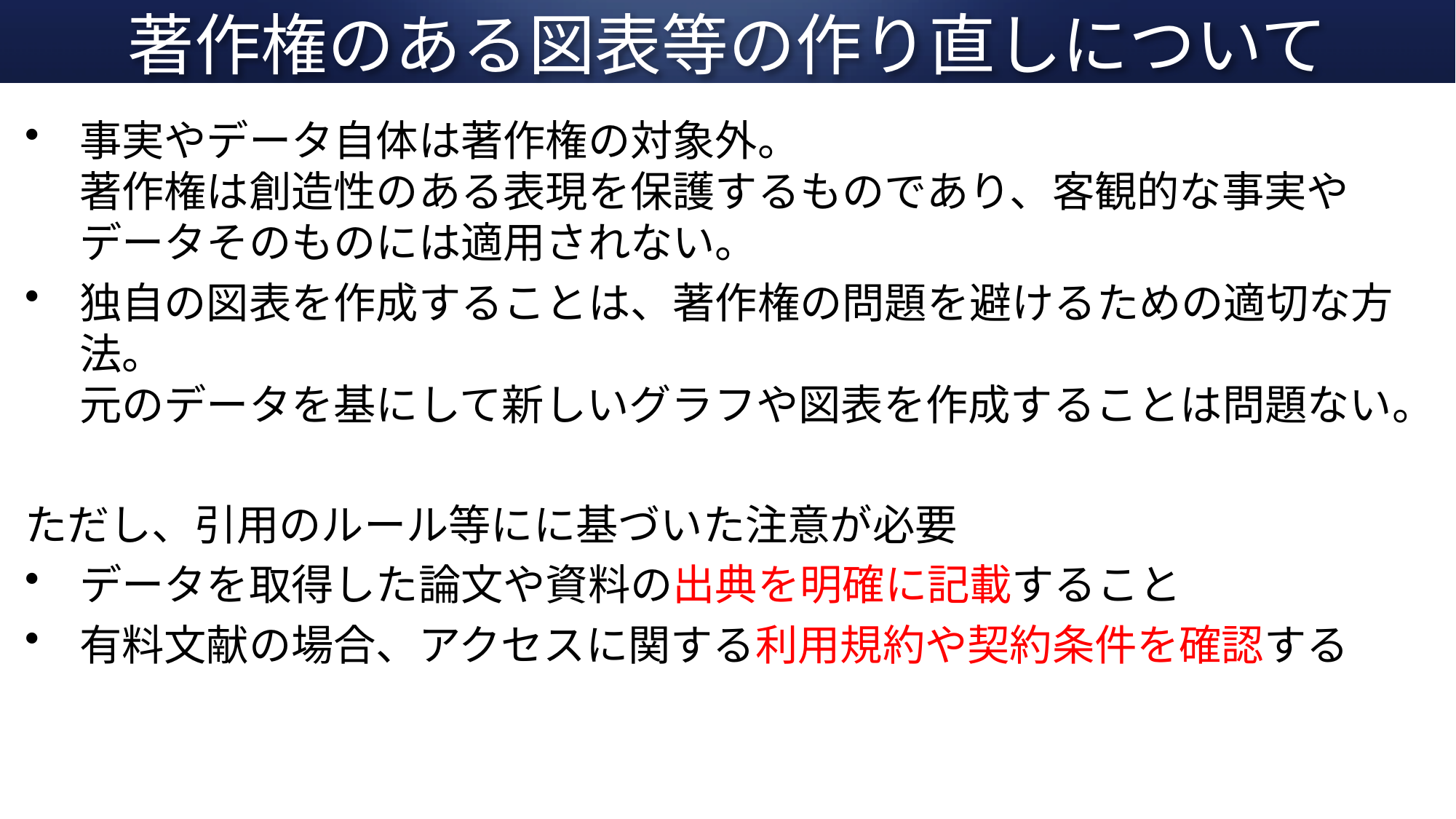

# 著作権のある図表等の作り直しについて
事実やデータ自体は著作権の対象外。
著作権は創造性のある表現を保護するものであり、客観的な事実やデータそのものには適用されない。
独自の図表を作成することは、著作権の問題を避けるための適切な方法。
元のデータを基にして新しいグラフや図表を作成することは問題ない。

ただし、引用のルール等にに基づいた注意が必要
データを取得した論文や資料の出典を明確に記載すること
有料文献の場合、アクセスに関する利用規約や契約条件を確認する